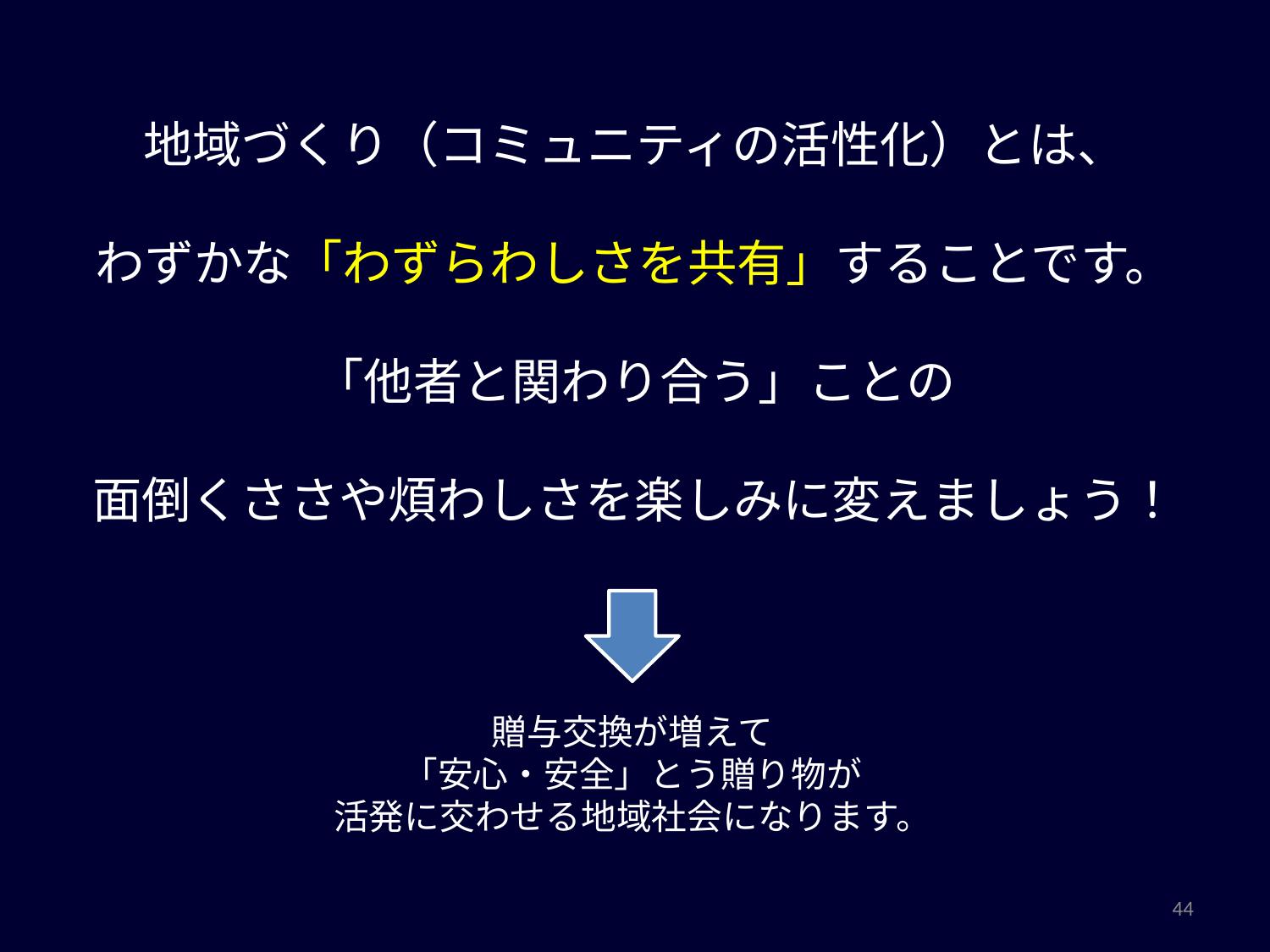

地域づくり（コミュニティの活性化）とは、

わずかな「わずらわしさを共有」することです。

「他者と関わり合う」ことの

面倒くささや煩わしさを楽しみに変えましょう！

贈与交換が増えて
「安心・安全」とう贈り物が
活発に交わせる地域社会になります。
44